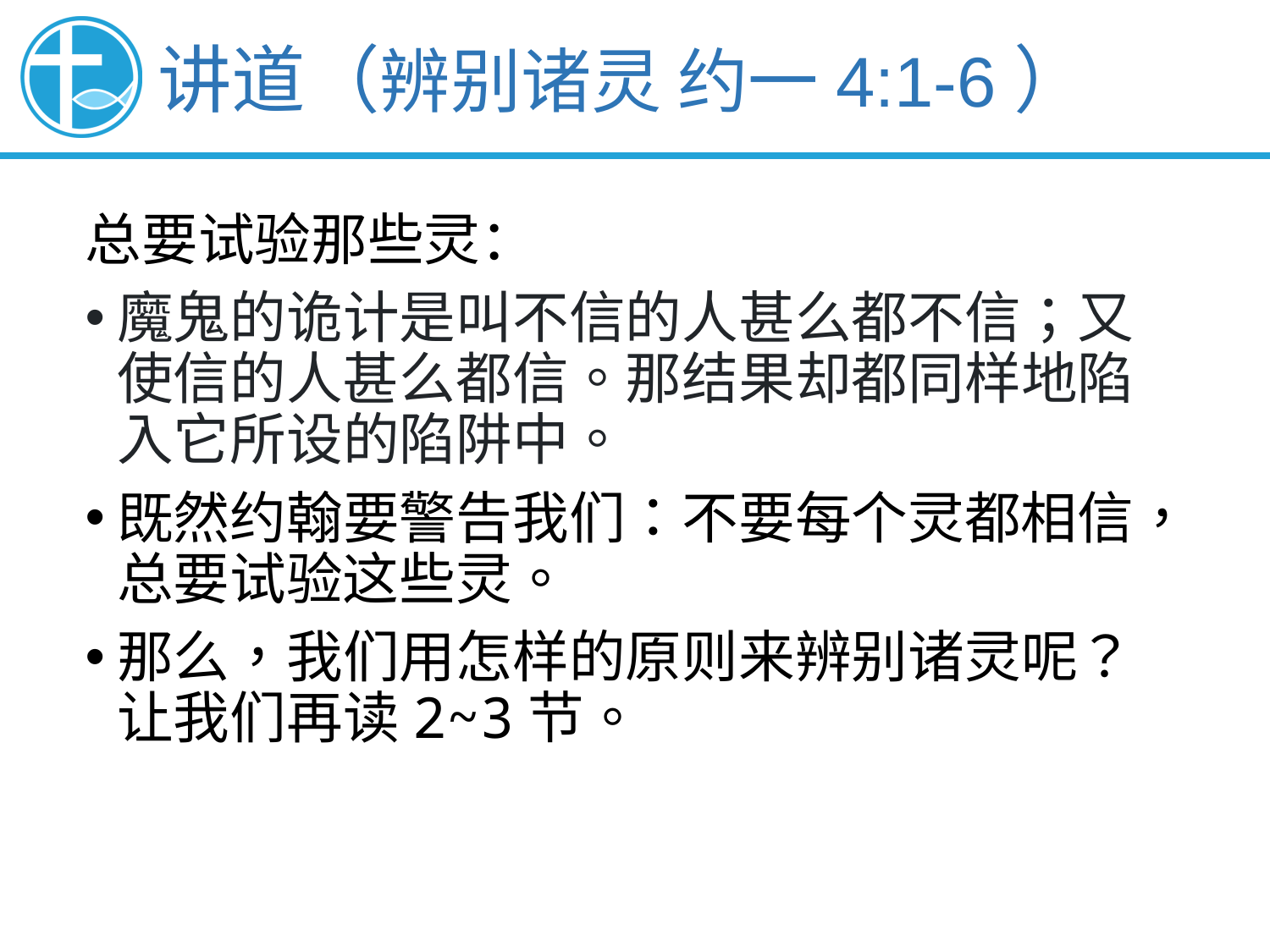

讲道（辨别诸灵 约一4:1-6）
总要试验那些灵：
魔鬼的诡计是叫不信的人甚么都不信；又使信的人甚么都信。那结果却都同样地陷入它所设的陷阱中。
既然约翰要警告我们：不要每个灵都相信，总要试验这些灵。
那么，我们用怎样的原则来辨别诸灵呢？让我们再读2~3节。